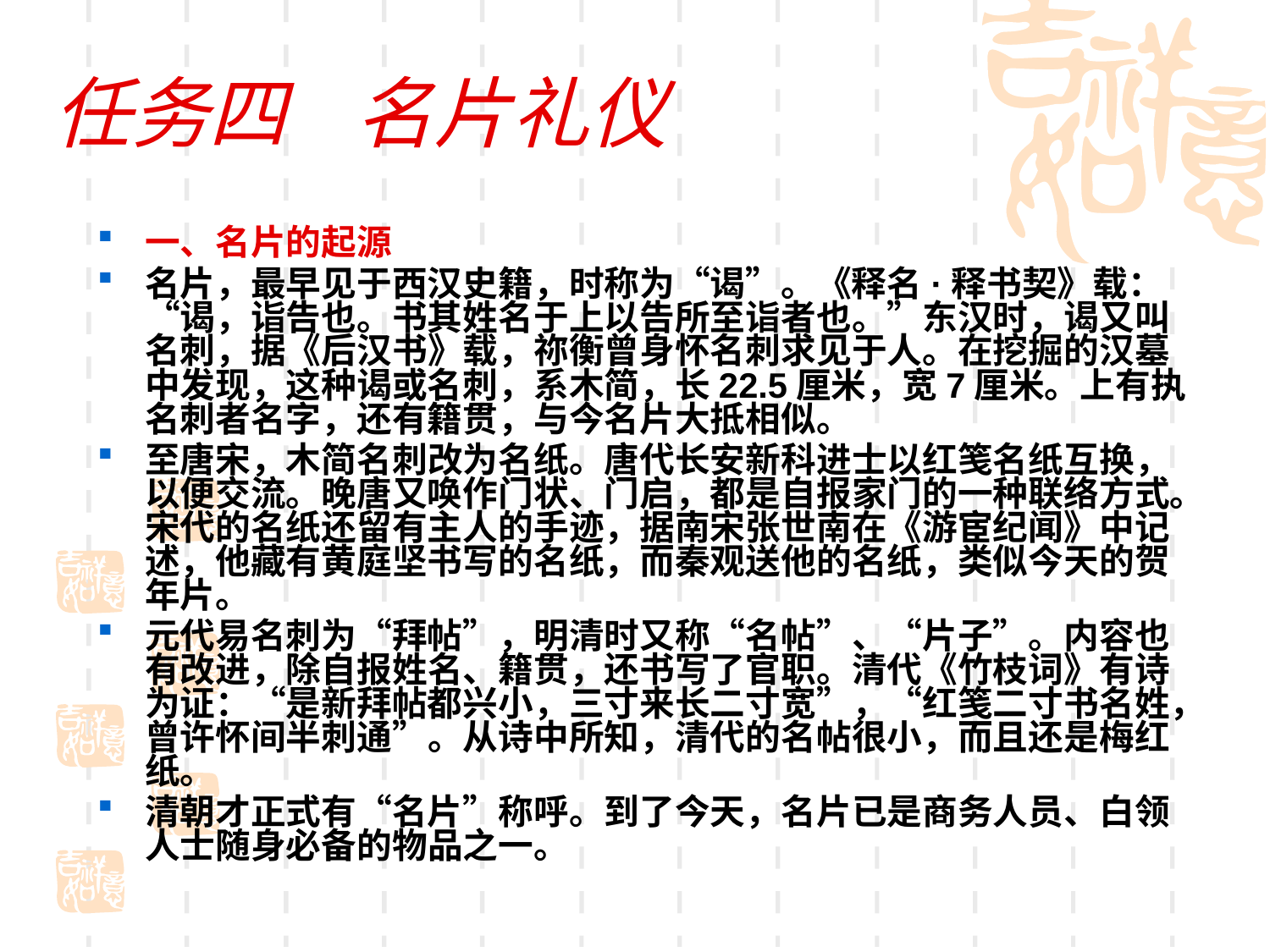

# 任务四    名片礼仪
一、名片的起源
名片，最早见于西汉史籍，时称为“谒”。《释名·释书契》载：“谒，诣告也。书其姓名于上以告所至诣者也。”东汉时，谒又叫名刺，据《后汉书》载，祢衡曾身怀名刺求见于人。在挖掘的汉墓中发现，这种谒或名刺，系木简，长22.5厘米，宽7厘米。上有执名刺者名字，还有籍贯，与今名片大抵相似。
至唐宋，木简名刺改为名纸。唐代长安新科进士以红笺名纸互换，以便交流。晚唐又唤作门状、门启，都是自报家门的一种联络方式。宋代的名纸还留有主人的手迹，据南宋张世南在《游宦纪闻》中记述，他藏有黄庭坚书写的名纸，而秦观送他的名纸，类似今天的贺年片。
元代易名刺为“拜帖”，明清时又称“名帖”、“片子”。内容也有改进，除自报姓名、籍贯，还书写了官职。清代《竹枝词》有诗为证：“是新拜帖都兴小，三寸来长二寸宽”，“红笺二寸书名姓，曾许怀间半刺通”。从诗中所知，清代的名帖很小，而且还是梅红纸。
清朝才正式有“名片”称呼。到了今天，名片已是商务人员、白领人士随身必备的物品之一。